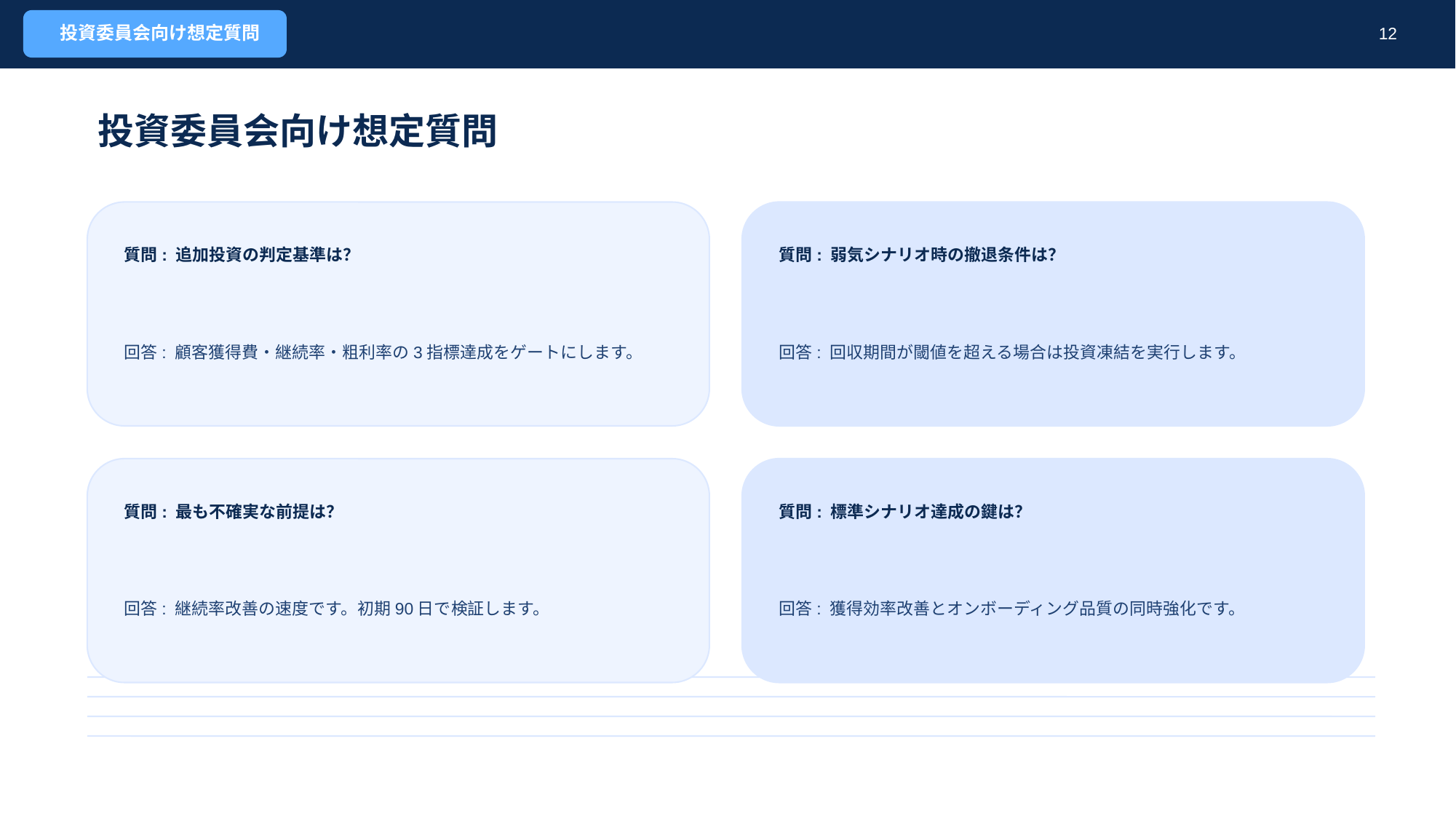

投資委員会向け想定質問
12
投資委員会向け想定質問

質問: 追加投資の判定基準は？
質問: 弱気シナリオ時の撤退条件は？
回答: 顧客獲得費・継続率・粗利率の3指標達成をゲートにします。
回答: 回収期間が閾値を超える場合は投資凍結を実行します。

質問: 最も不確実な前提は？
質問: 標準シナリオ達成の鍵は？
回答: 継続率改善の速度です。初期90日で検証します。
回答: 獲得効率改善とオンボーディング品質の同時強化です。